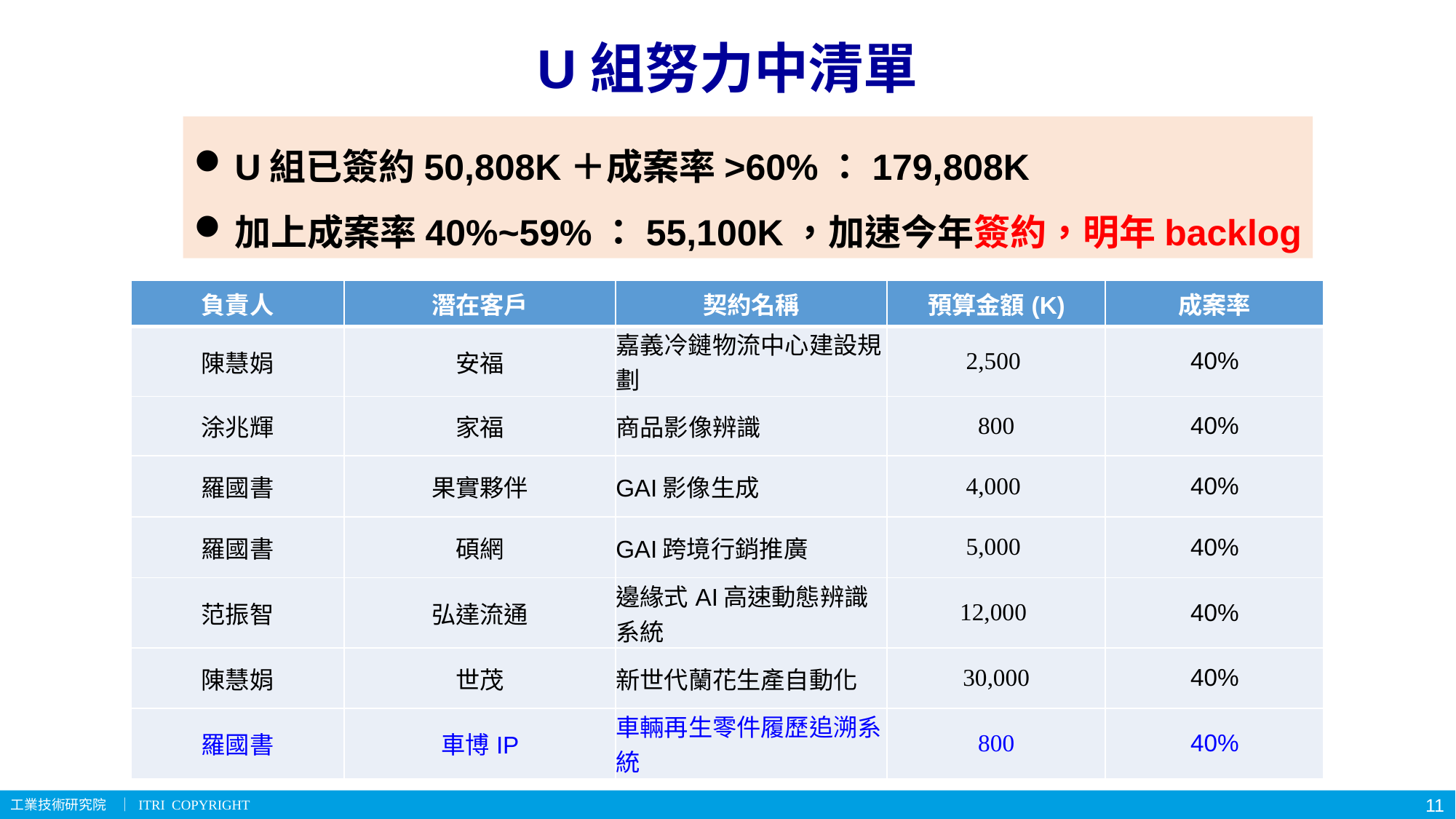

U組努力中清單
U組已簽約50,808K＋成案率>60%：179,808K
加上成案率40%~59%：55,100K，加速今年簽約，明年backlog
| 負責人 | 潛在客戶 | 契約名稱 | 預算金額(K) | 成案率 |
| --- | --- | --- | --- | --- |
| 陳慧娟 | 安福 | 嘉義冷鏈物流中心建設規劃 | 2,500 | 40% |
| 涂兆輝 | 家福 | 商品影像辨識 | 800 | 40% |
| 羅國書 | 果實夥伴 | GAI影像生成 | 4,000 | 40% |
| 羅國書 | 碩網 | GAI跨境行銷推廣 | 5,000 | 40% |
| 范振智 | 弘達流通 | 邊緣式AI高速動態辨識系統 | 12,000 | 40% |
| 陳慧娟 | 世茂 | 新世代蘭花生產自動化 | 30,000 | 40% |
| 羅國書 | 車博IP | 車輛再生零件履歷追溯系統 | 800 | 40% |